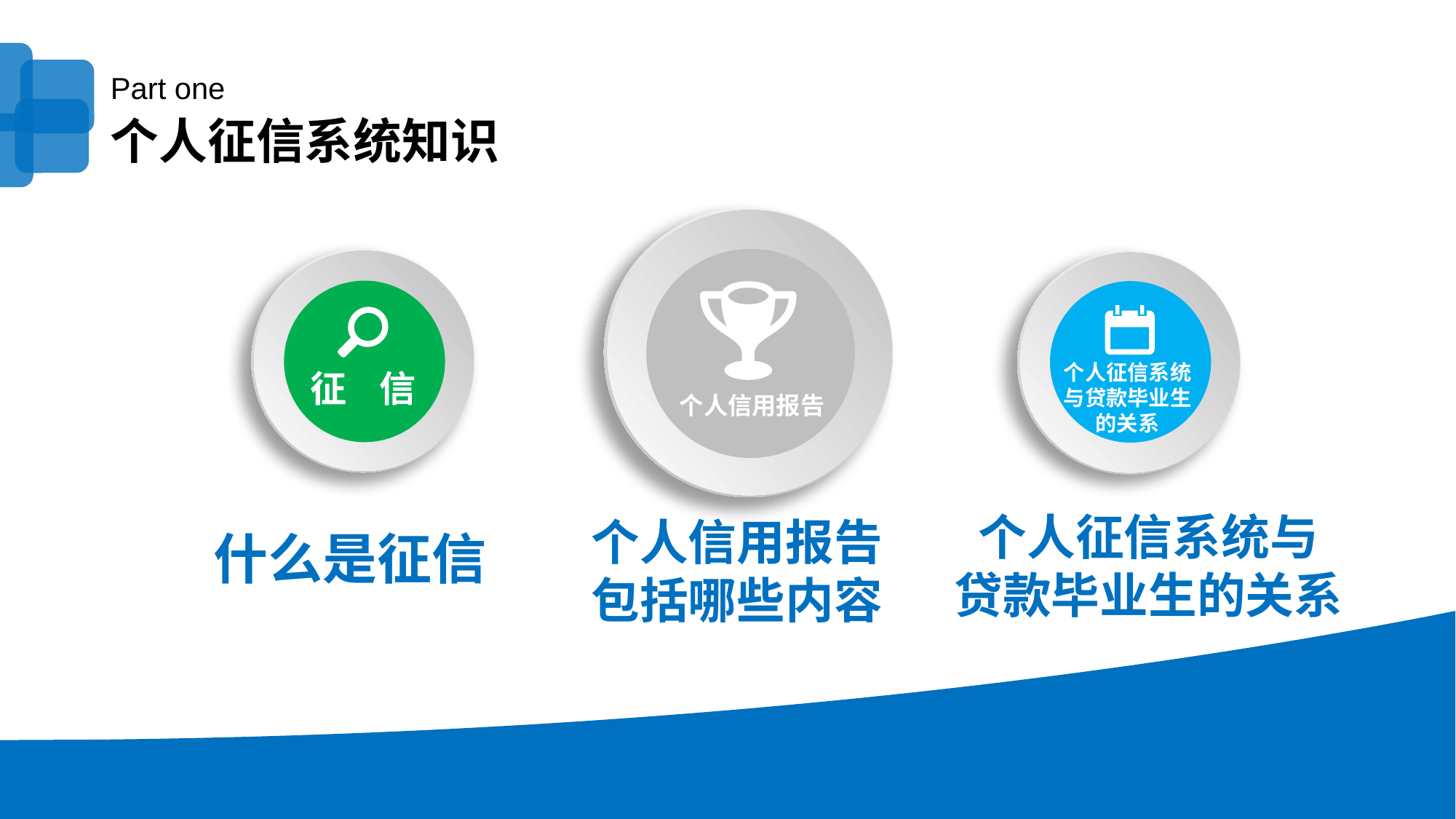

延时符
Part one
个人征信系统知识

个人信用报告

征    信

个人征信系统与贷款毕业生的关系
个人征信系统与
贷款毕业生的关系
个人信用报告
包括哪些内容
什么是征信